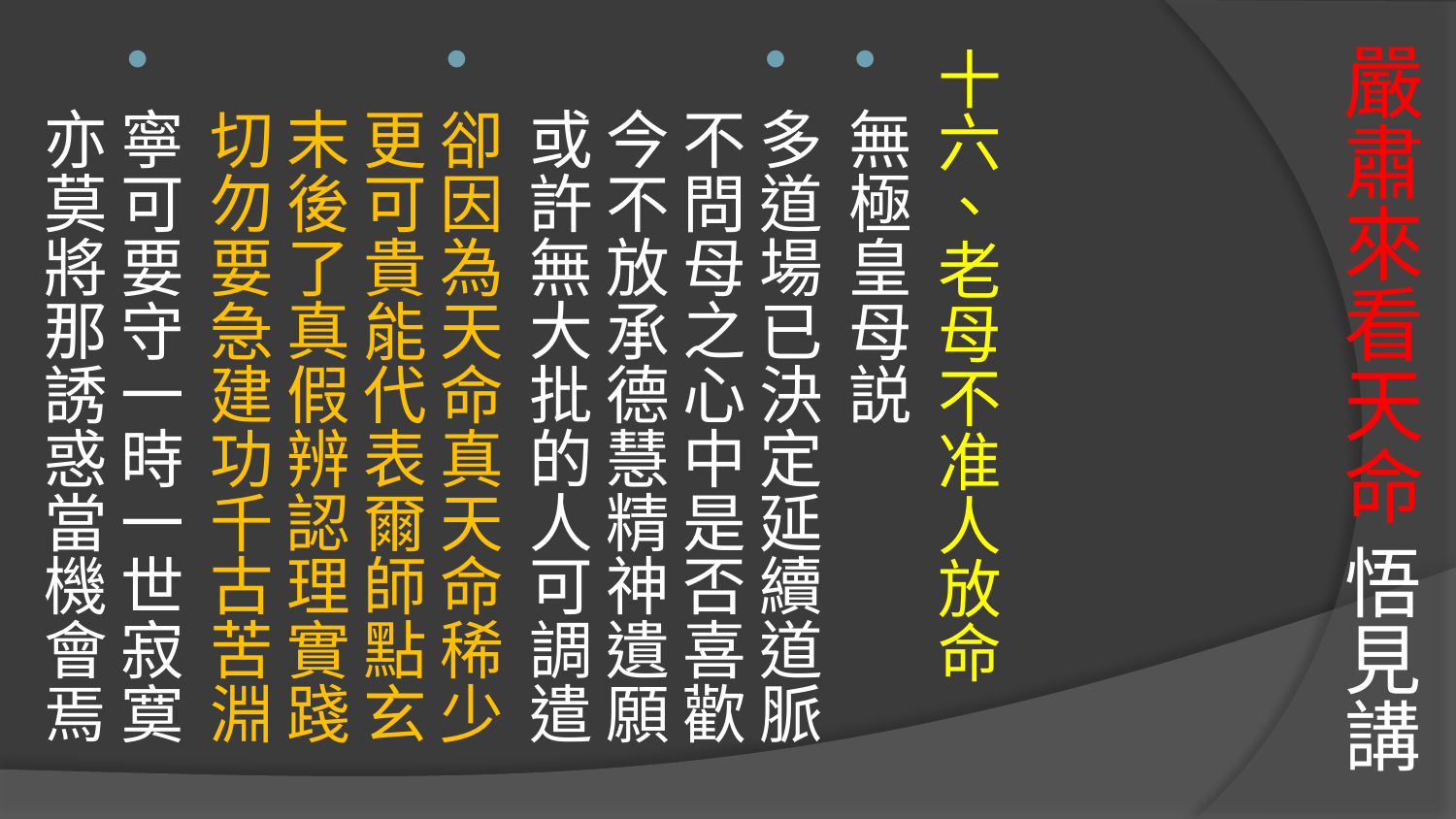

# 嚴肅來看天命 悟見講
十六、老母不准人放命
無極皇母説
多道場已決定延續道脈
不問母之心中是否喜歡今不放承德慧精神遺願
或許無大批的人可調遣
卻因為天命真天命稀少
更可貴能代表爾師點玄末後了真假辨認理實踐
切勿要急建功千古苦淵
寧可要守一時一世寂寞
亦莫將那誘惑當機會焉